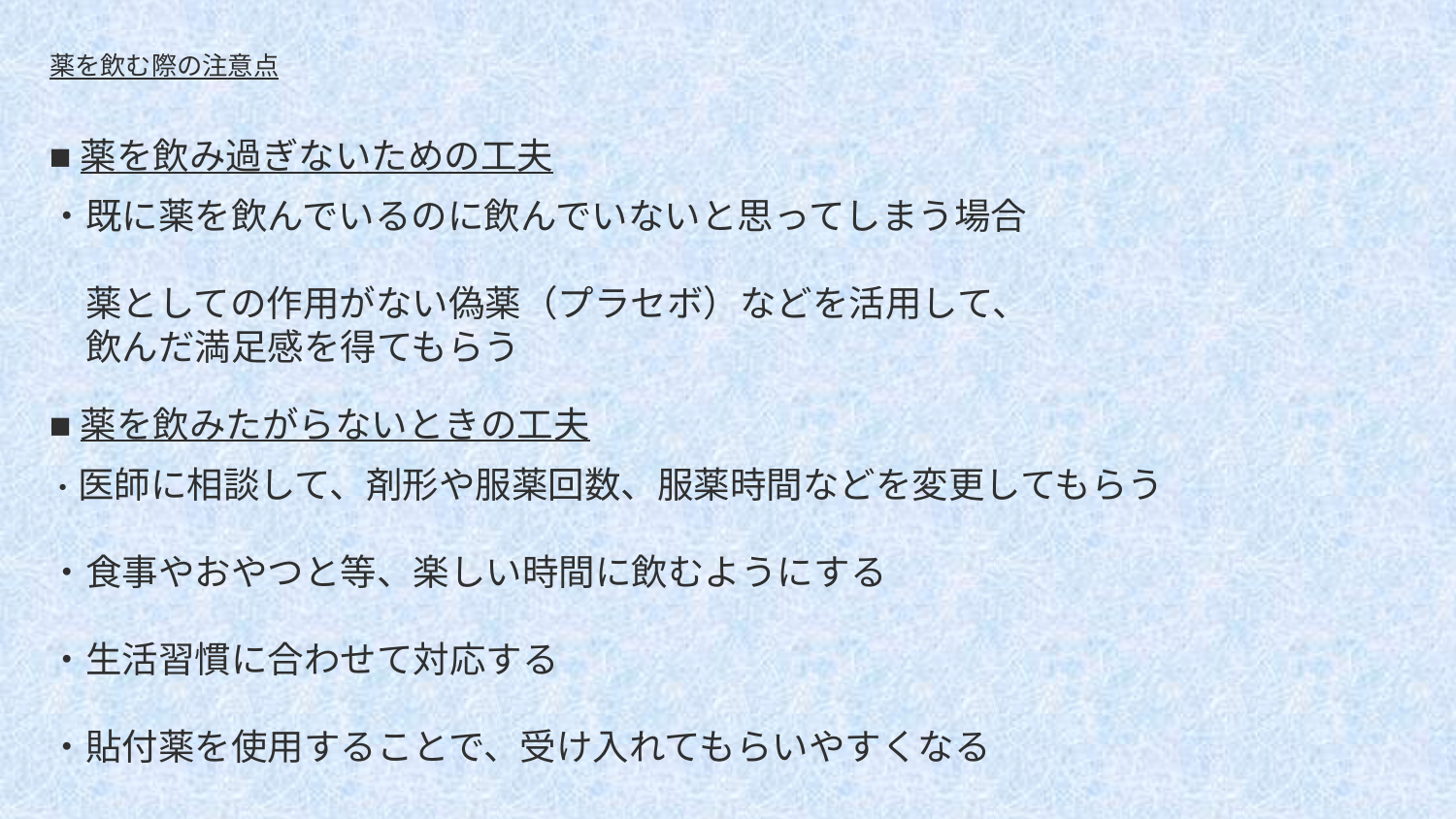

# 薬を飲む際の注意点
■薬を飲み過ぎないための工夫
・既に薬を飲んでいるのに飲んでいないと思ってしまう場合

　薬としての作用がない偽薬（プラセボ）などを活用して、
　飲んだ満足感を得てもらう
■薬を飲みたがらないときの工夫
・医師に相談して、剤形や服薬回数、服薬時間などを変更してもらう

・食事やおやつと等、楽しい時間に飲むようにする

・生活習慣に合わせて対応する

・貼付薬を使用することで、受け入れてもらいやすくなる